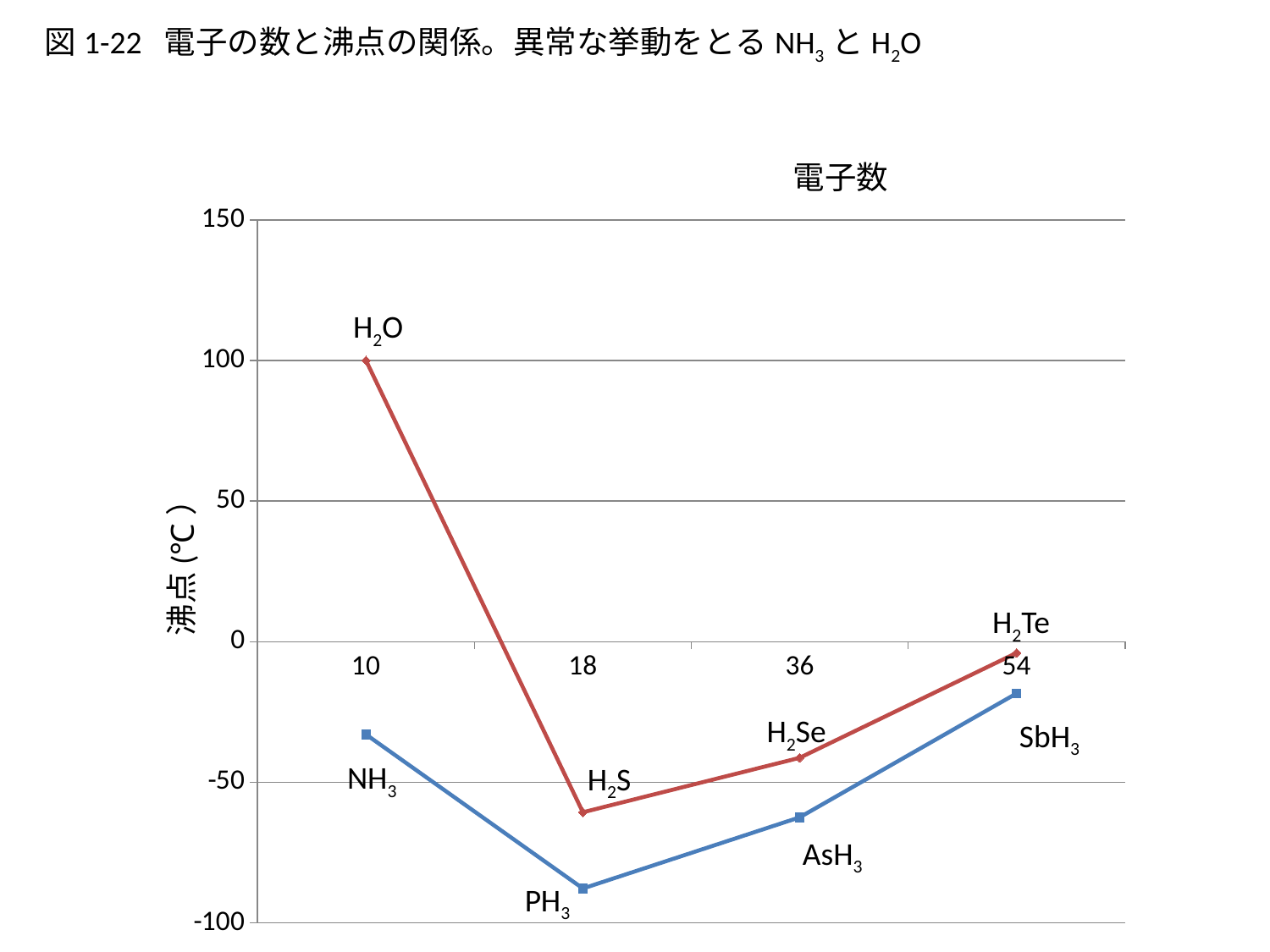

図1-22  電子の数と沸点の関係。異常な挙動をとるNH3とH2O
電子数

### Chart

| Category |  |  |
|---|---|---|
| 10 | -33.0 | 100.0 |
| 18 | -87.8 | -60.7 |
| 36 | -62.5 | -41.3 |
| 54 | -18.4 | -4.0 |
H2O
沸点(℃）
H2Te
H2Se
SbH3
NH3
H2S
AsH3
PH3